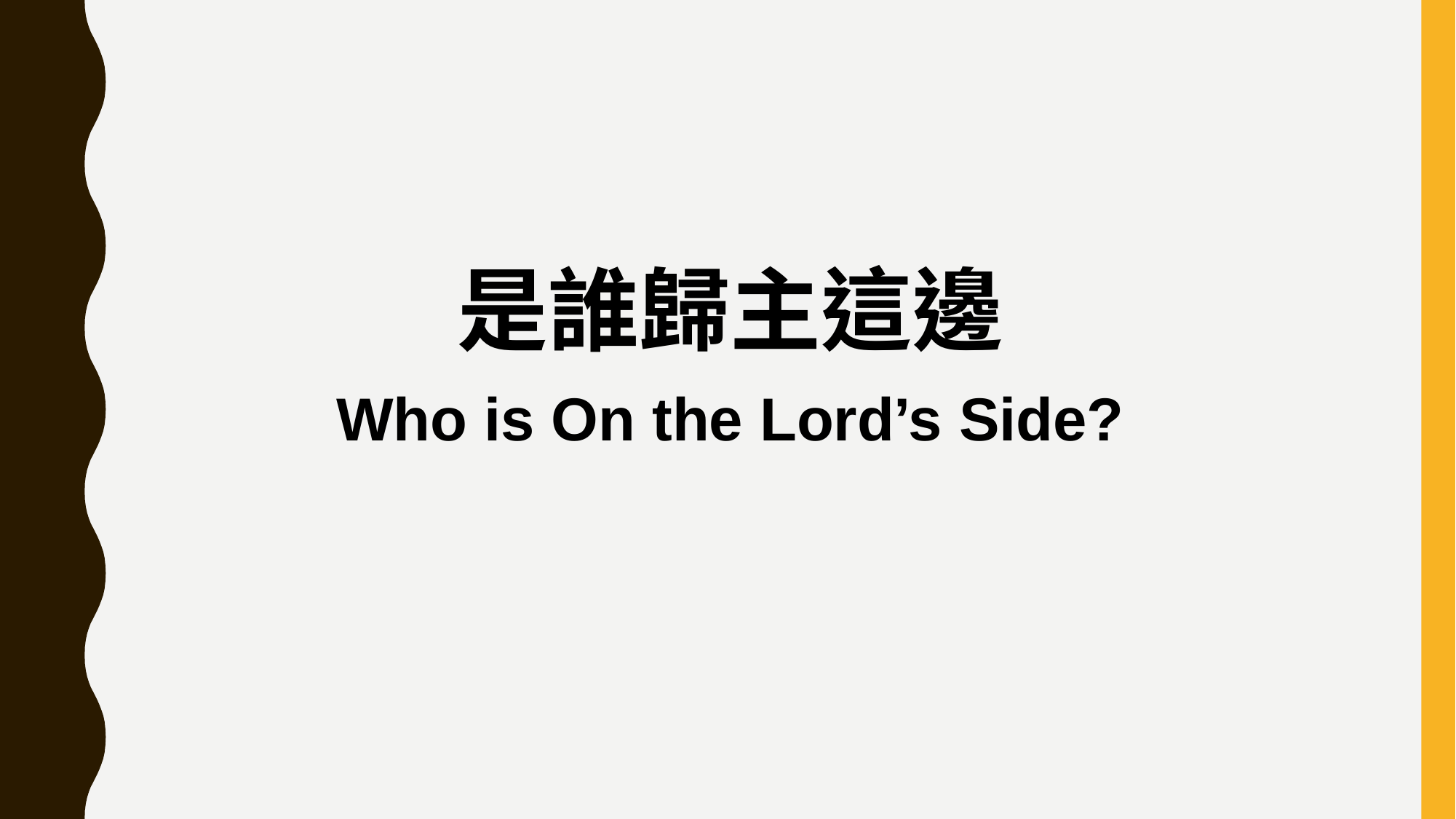

是誰歸主這邊
Who is On the Lord’s Side?